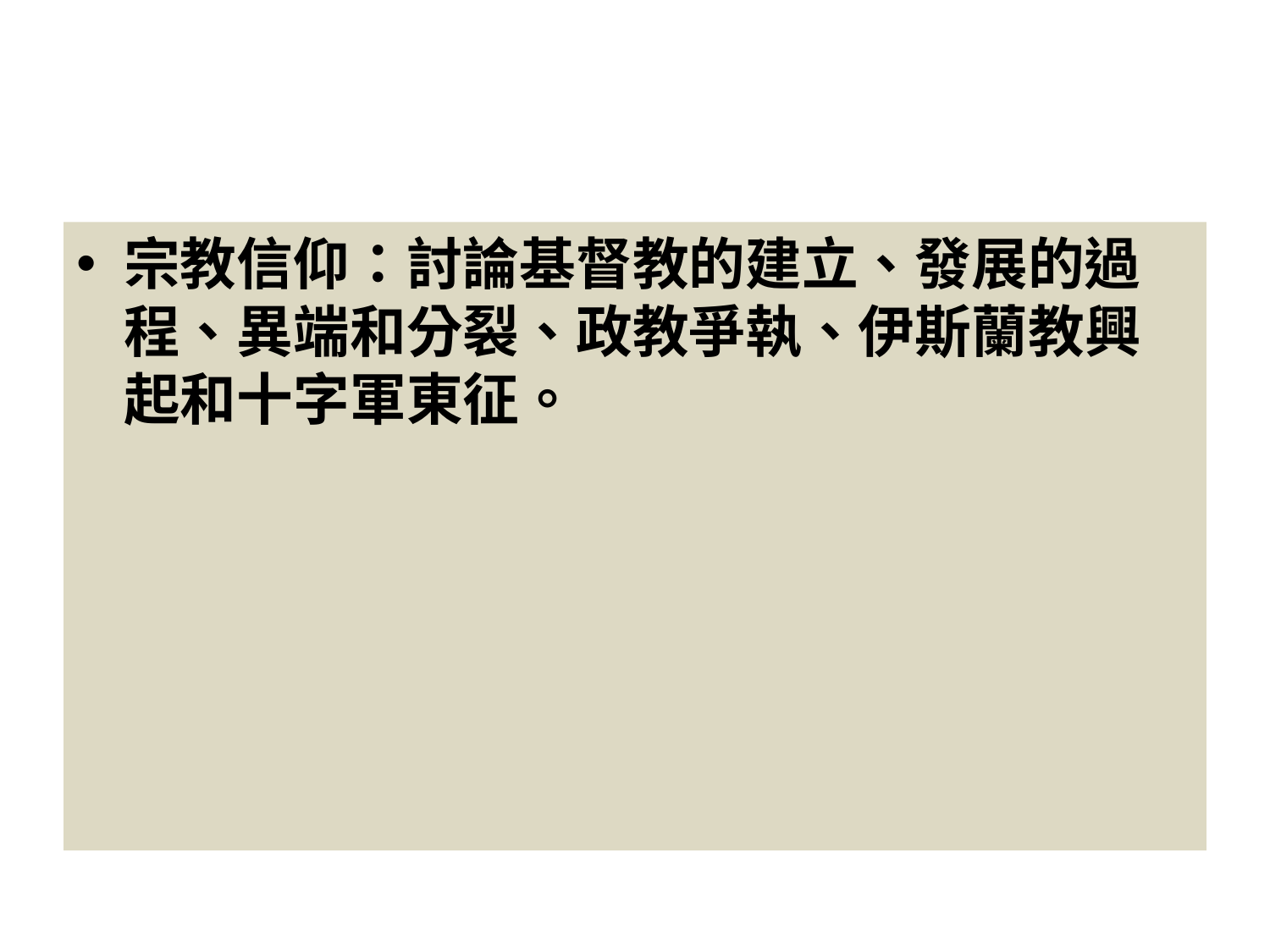

#
宗教信仰：討論基督教的建立、發展的過程、異端和分裂、政教爭執、伊斯蘭教興起和十字軍東征。